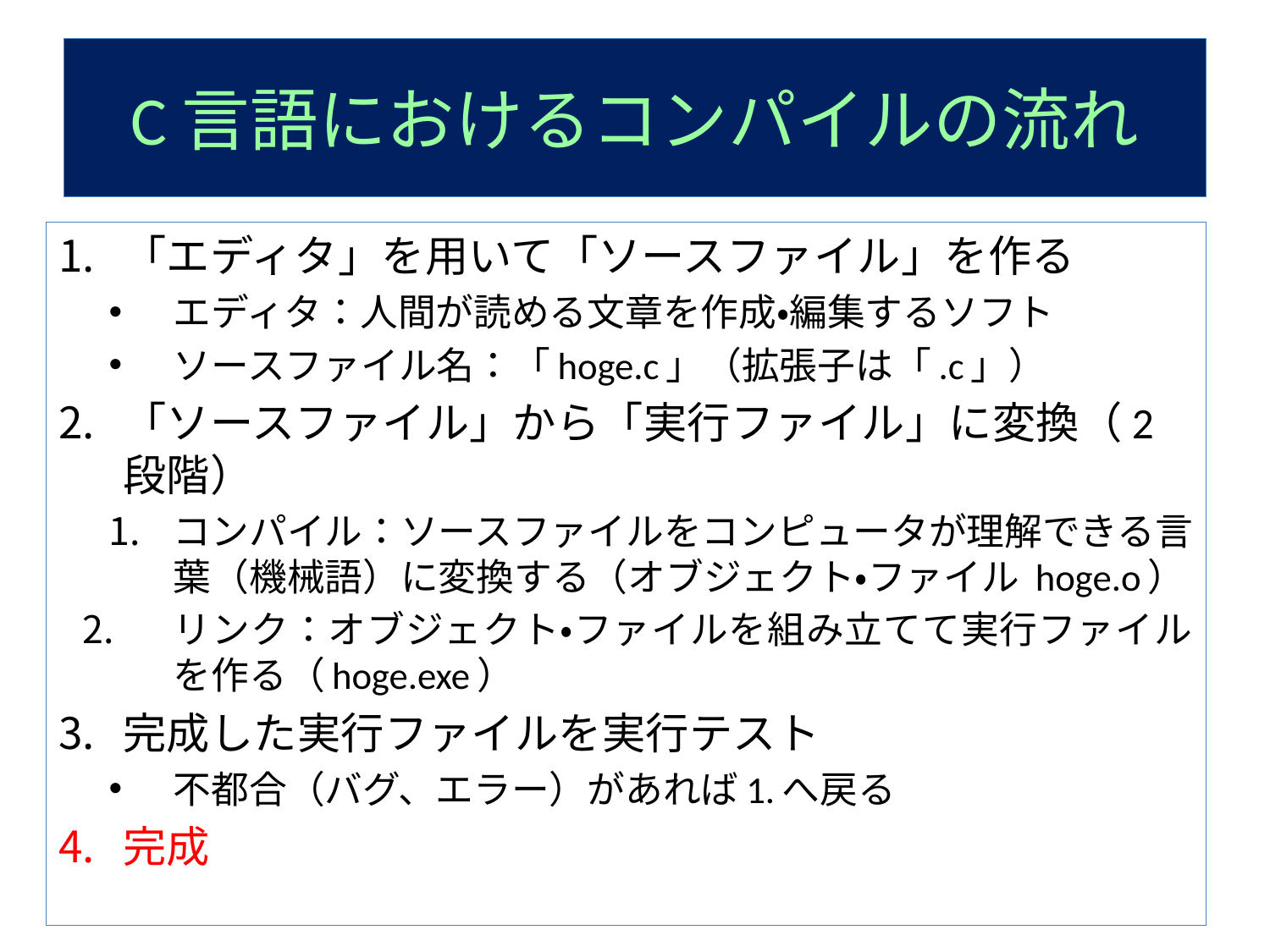

# C言語におけるコンパイルの流れ
「エディタ」を用いて「ソースファイル」を作る
エディタ：人間が読める文章を作成・編集するソフト
ソースファイル名：「hoge.c」（拡張子は「.c」）
「ソースファイル」から「実行ファイル」に変換（2段階）
コンパイル：ソースファイルをコンピュータが理解できる言葉（機械語）に変換する（オブジェクト・ファイル hoge.o）
リンク：オブジェクト・ファイルを組み立てて実行ファイルを作る（hoge.exe）
完成した実行ファイルを実行テスト
不都合（バグ、エラー）があれば1.へ戻る
完成